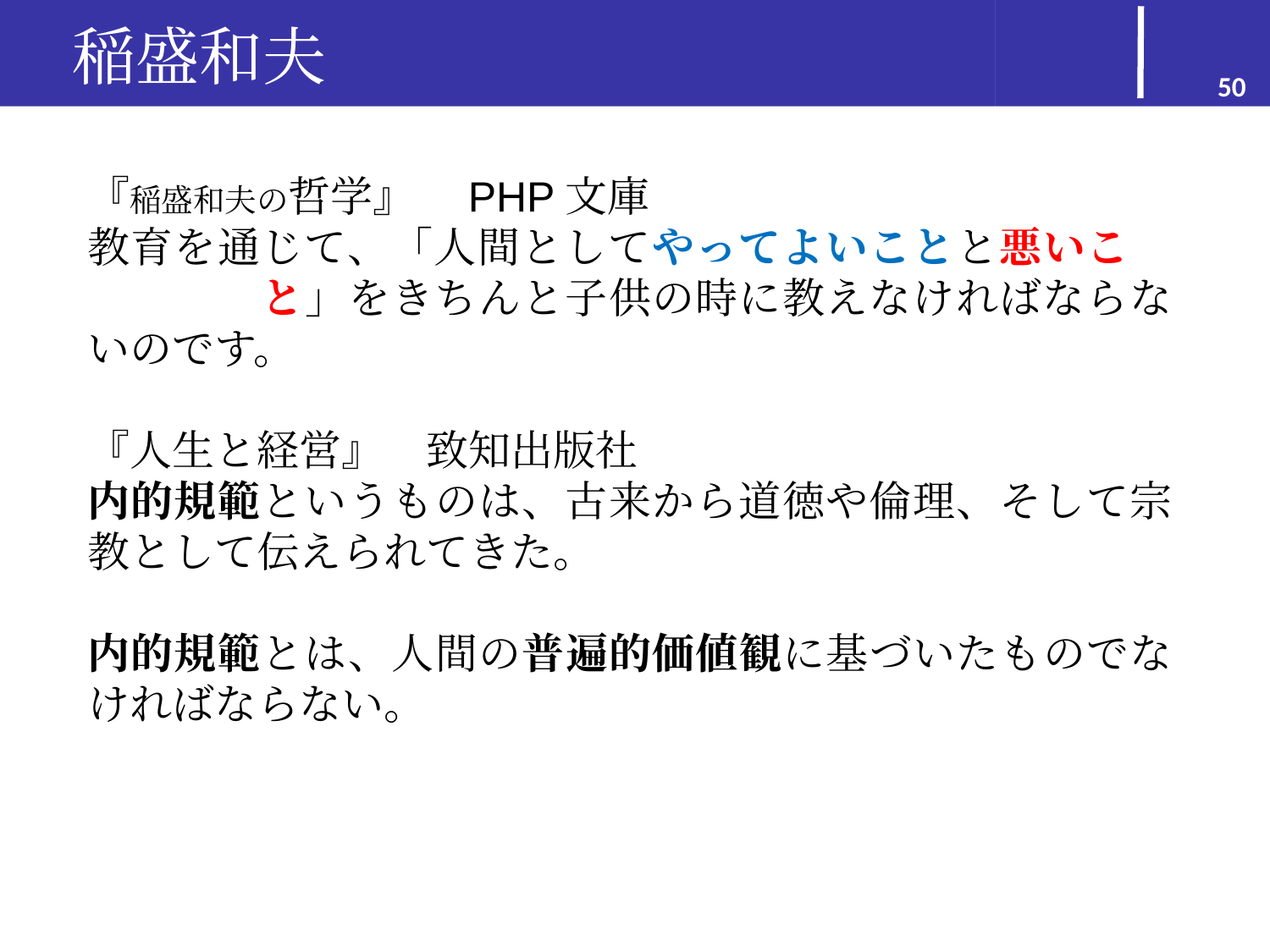

# 稲盛和夫
50
『稲盛和夫の哲学』　PHP文庫
教育を通じて、「人間としてやってよいことと悪いこ　　　　　と」をきちんと子供の時に教えなければならないのです。

『人生と経営』　致知出版社
内的規範というものは、古来から道徳や倫理、そして宗教として伝えられてきた。

内的規範とは、人間の普遍的価値観に基づいたものでなければならない。